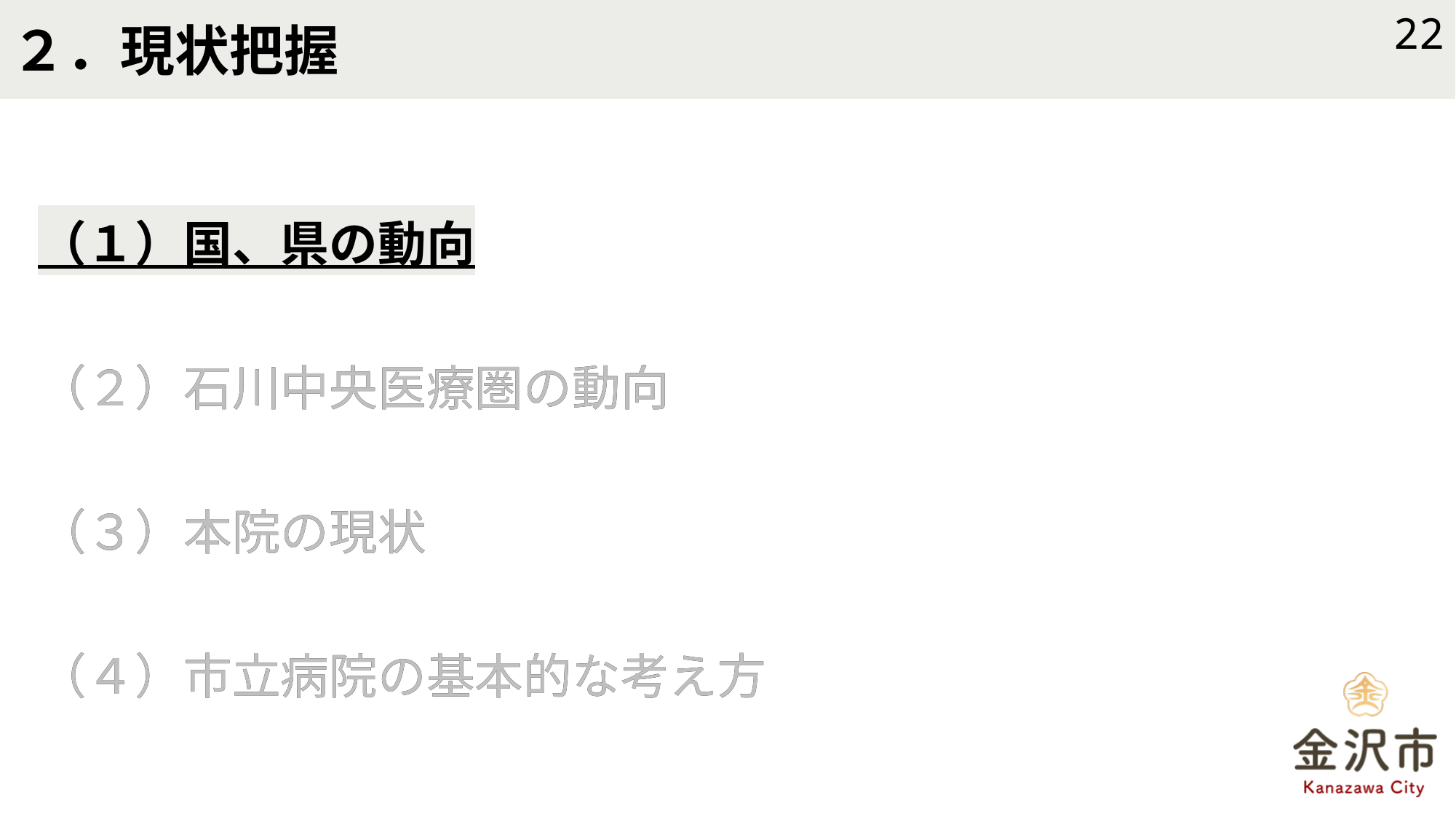

# ２．現状把握
22
（１）国、県の動向

（２）石川中央医療圏の動向

（３）本院の現状

（４）市立病院の基本的な考え方
（１）国、県の動向

（２）石川中央医療圏の動向

（３）本院の現状

（４）市立病院の基本的な考え方